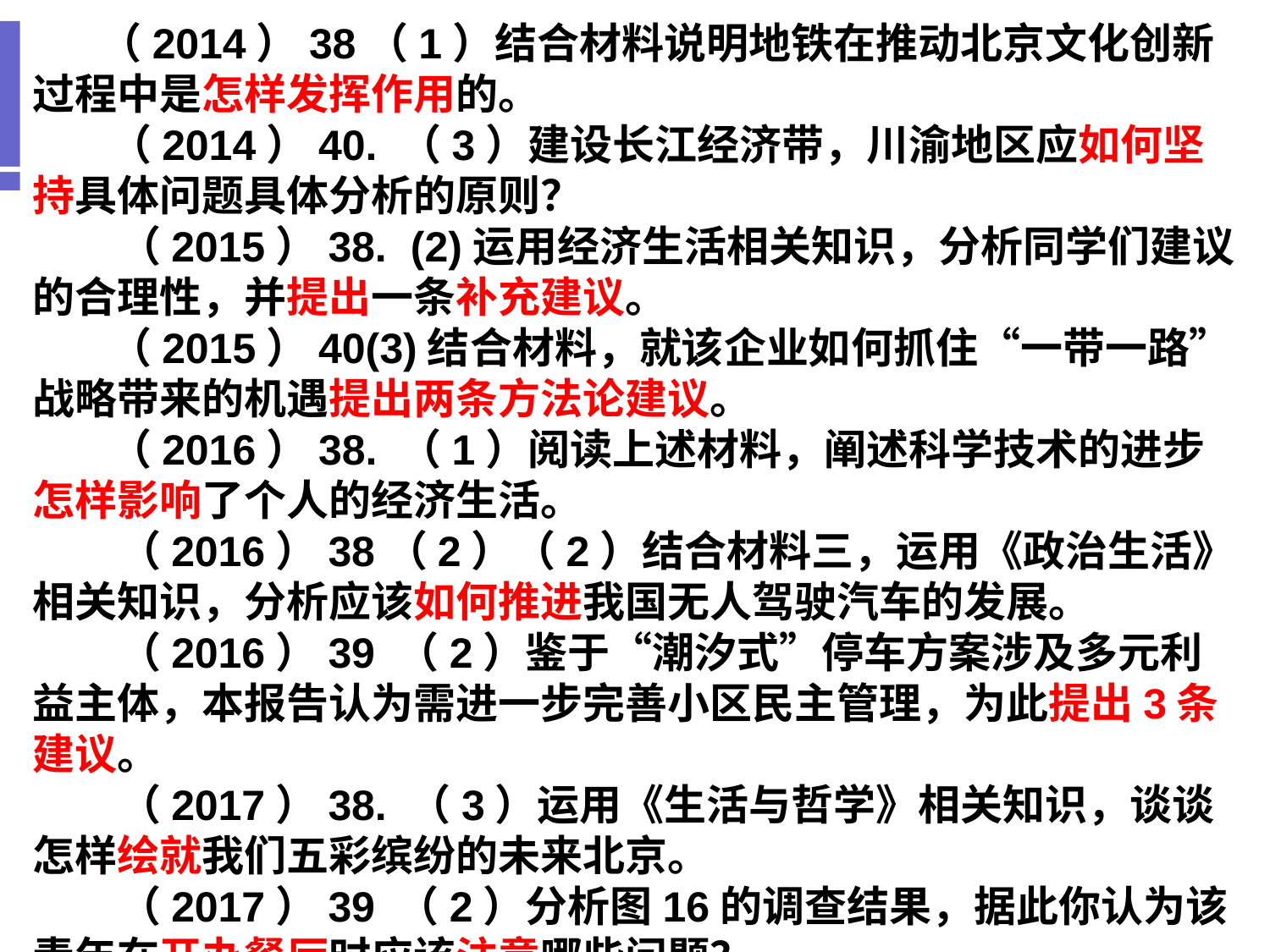

（2014）38（1）结合材料说明地铁在推动北京文化创新过程中是怎样发挥作用的。
       （2014）40. （3）建设长江经济带，川渝地区应如何坚持具体问题具体分析的原则？
        （2015）38.  (2)运用经济生活相关知识，分析同学们建议的合理性，并提出一条补充建议。
       （2015）40(3)结合材料，就该企业如何抓住“一带一路”战略带来的机遇提出两条方法论建议。
       （2016）38. （1）阅读上述材料，阐述科学技术的进步怎样影响了个人的经济生活。
        （2016）38（2）（2）结合材料三，运用《政治生活》相关知识，分析应该如何推进我国无人驾驶汽车的发展。
        （2016）39 （2）鉴于“潮汐式”停车方案涉及多元利益主体，本报告认为需进一步完善小区民主管理，为此提出3条建议。
        （2017）38. （3）运用《生活与哲学》相关知识，谈谈怎样绘就我们五彩缤纷的未来北京。
        （2017）39 （2）分析图16的调查结果，据此你认为该青年在开办餐厅时应该注意哪些问题？
怎么办（行动建议类）